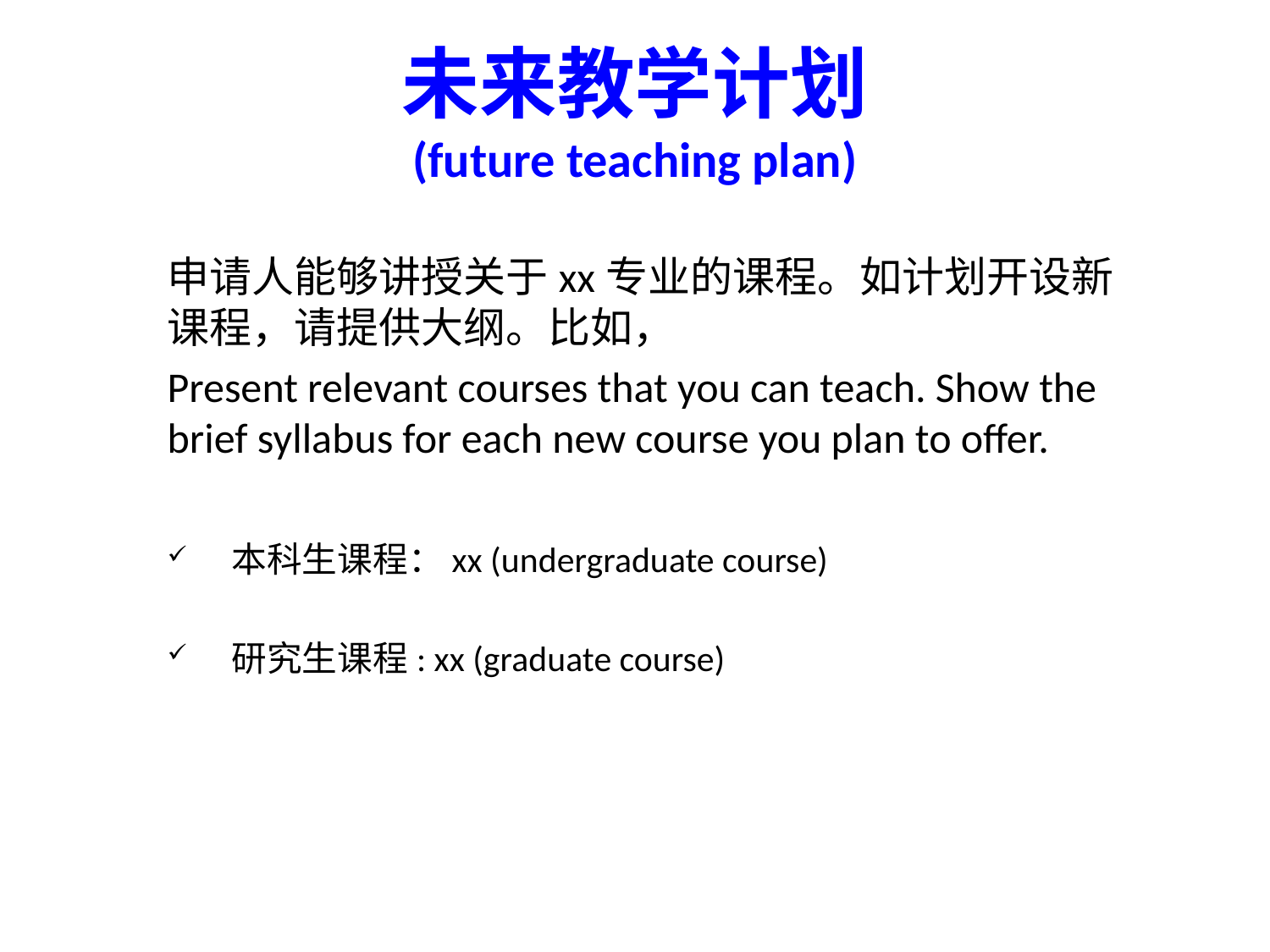

# 未来教学计划 (future teaching plan)

申请人能够讲授关于xx专业的课程。如计划开设新课程，请提供大纲。比如，
Present relevant courses that you can teach. Show the brief syllabus for each new course you plan to offer.

 本科生课程：xx (undergraduate course)

 研究生课程: xx (graduate course)

22